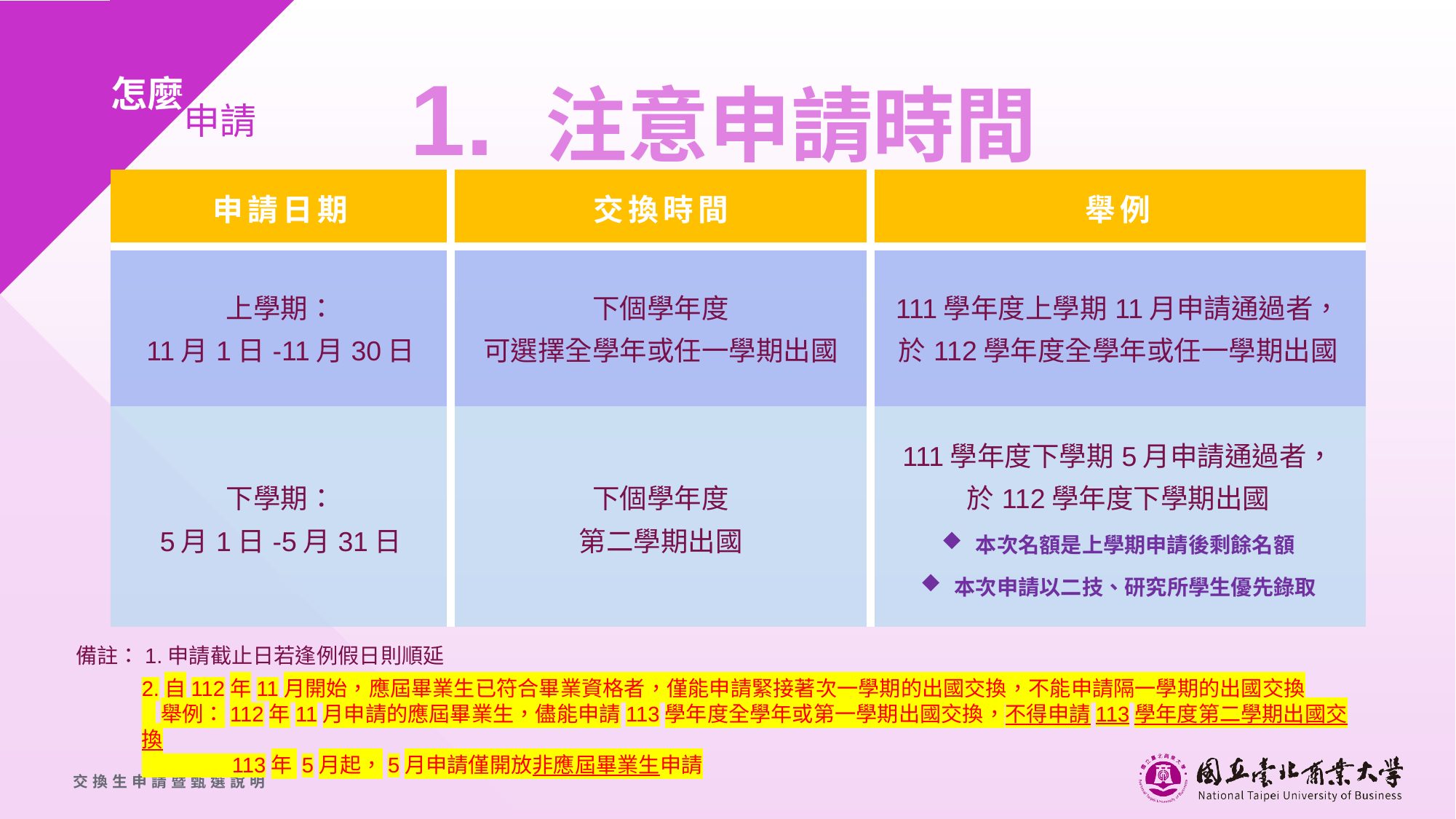

# 1. 注意申請時間
怎麼
　　申請
| 申請日期 | 交換時間 | 舉例 |
| --- | --- | --- |
| 上學期： 11月1日-11月30日 | 下個學年度 可選擇全學年或任一學期出國 | 111學年度上學期11月申請通過者，於112學年度全學年或任一學期出國 |
| 下學期： 5月1日-5月31日 | 下個學年度 第二學期出國 | 111學年度下學期5月申請通過者， 於112學年度下學期出國 本次名額是上學期申請後剩餘名額 本次申請以二技、研究所學生優先錄取 |
備註：1.申請截止日若逢例假日則順延
2.自112年11月開始，應屆畢業生已符合畢業資格者，僅能申請緊接著次一學期的出國交換，不能申請隔一學期的出國交換
   舉例：112年11月申請的應屆畢業生，儘能申請113學年度全學年或第一學期出國交換，不得申請113學年度第二學期出國交換
               113年 5月起，5月申請僅開放非應屆畢業生申請